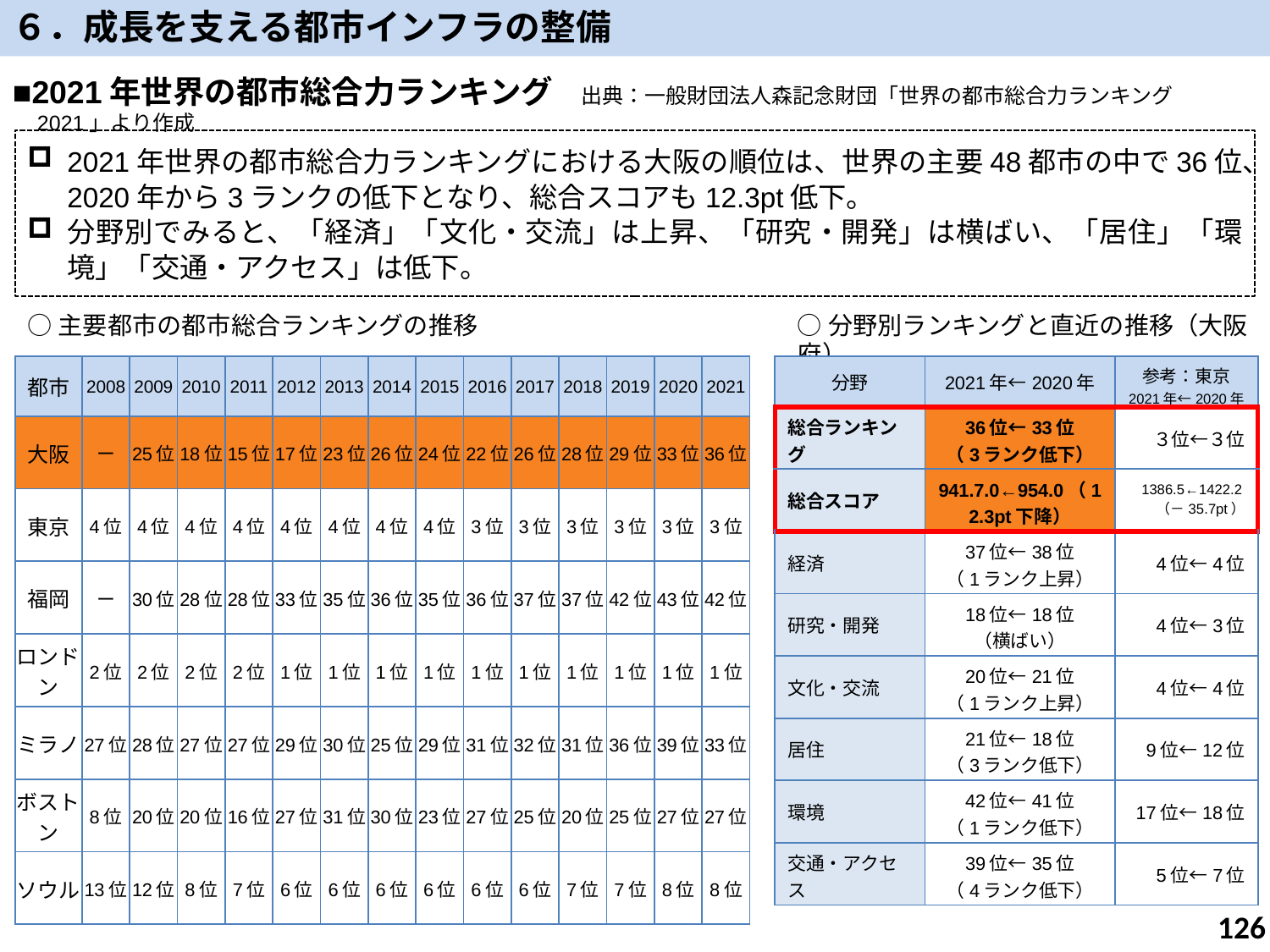

６．成長を支える都市インフラの整備
■2021年世界の都市総合力ランキング　出典：一般財団法人森記念財団「世界の都市総合力ランキング2021」より作成
2021年世界の都市総合力ランキングにおける大阪の順位は、世界の主要48都市の中で36位、2020年から3ランクの低下となり、総合スコアも12.3pt低下。
分野別でみると、「経済」「文化・交流」は上昇、「研究・開発」は横ばい、「居住」「環境」「交通・アクセス」は低下。
○分野別ランキングと直近の推移（大阪府）
○主要都市の都市総合ランキングの推移
| 分野 | 2021年←2020年 | 参考：東京 2021年←2020年 |
| --- | --- | --- |
| 総合ランキング | 36位←33位 （3ランク低下） | ３位←３位 |
| 総合スコア | 941.7.0←954.0（12.3pt下降） | 1386.5←1422.2（－35.7pt） |
| 経済 | 37位←38位 （1ランク上昇） | 4位←4位 |
| 研究・開発 | 18位←18位 （横ばい） | 4位←3位 |
| 文化・交流 | 20位←21位 （1ランク上昇） | 4位←4位 |
| 居住 | 21位←18位 （3ランク低下） | 9位←12位 |
| 環境 | 42位←41位 （1ランク低下） | 17位←18位 |
| 交通・アクセス | 39位←35位 （4ランク低下） | 5位←7位 |
| 都市 | 2008 | 2009 | 2010 | 2011 | 2012 | 2013 | 2014 | 2015 | 2016 | 2017 | 2018 | 2019 | 2020 | 2021 |
| --- | --- | --- | --- | --- | --- | --- | --- | --- | --- | --- | --- | --- | --- | --- |
| 大阪 | ー | 25位 | 18位 | 15位 | 17位 | 23位 | 26位 | 24位 | 22位 | 26位 | 28位 | 29位 | 33位 | 36位 |
| 東京 | 4位 | 4位 | 4位 | 4位 | 4位 | 4位 | 4位 | 4位 | 3位 | 3位 | 3位 | 3位 | 3位 | 3位 |
| 福岡 | ー | 30位 | 28位 | 28位 | 33位 | 35位 | 36位 | 35位 | 36位 | 37位 | 37位 | 42位 | 43位 | 42位 |
| ロンドン | 2位 | 2位 | 2位 | 2位 | 1位 | 1位 | 1位 | 1位 | 1位 | 1位 | 1位 | 1位 | 1位 | 1位 |
| ミラノ | 27位 | 28位 | 27位 | 27位 | 29位 | 30位 | 25位 | 29位 | 31位 | 32位 | 31位 | 36位 | 39位 | 33位 |
| ボストン | 8位 | 20位 | 20位 | 16位 | 27位 | 31位 | 30位 | 23位 | 27位 | 25位 | 20位 | 25位 | 27位 | 27位 |
| ソウル | 13位 | 12位 | 8位 | 7位 | 6位 | 6位 | 6位 | 6位 | 6位 | 6位 | 7位 | 7位 | 8位 | 8位 |
126